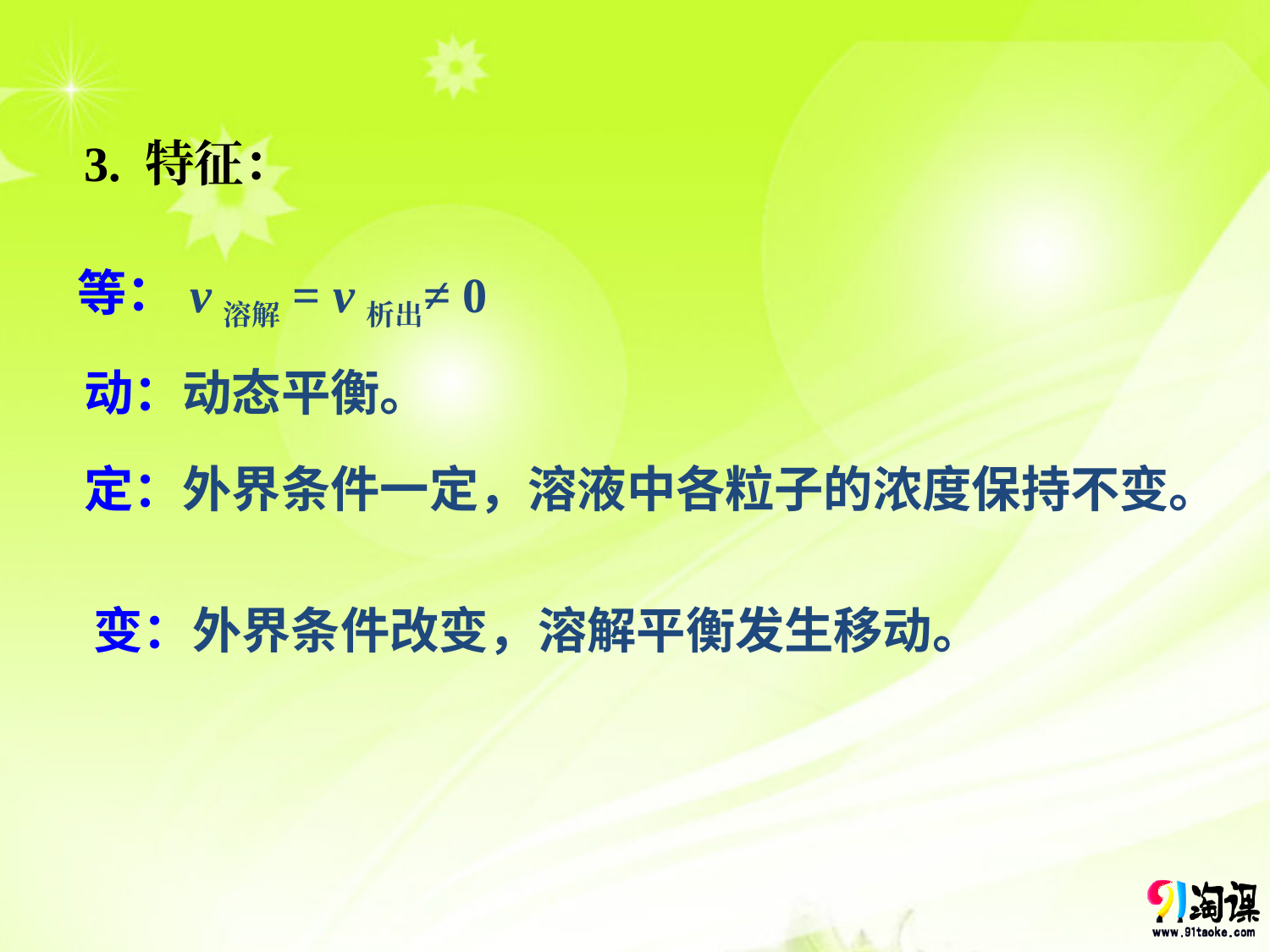

3. 特征：
 v溶解= v析出≠0

等：
动：动态平衡。
定：外界条件一定，溶液中各粒子的浓度保持不变。
变：外界条件改变，溶解平衡发生移动。